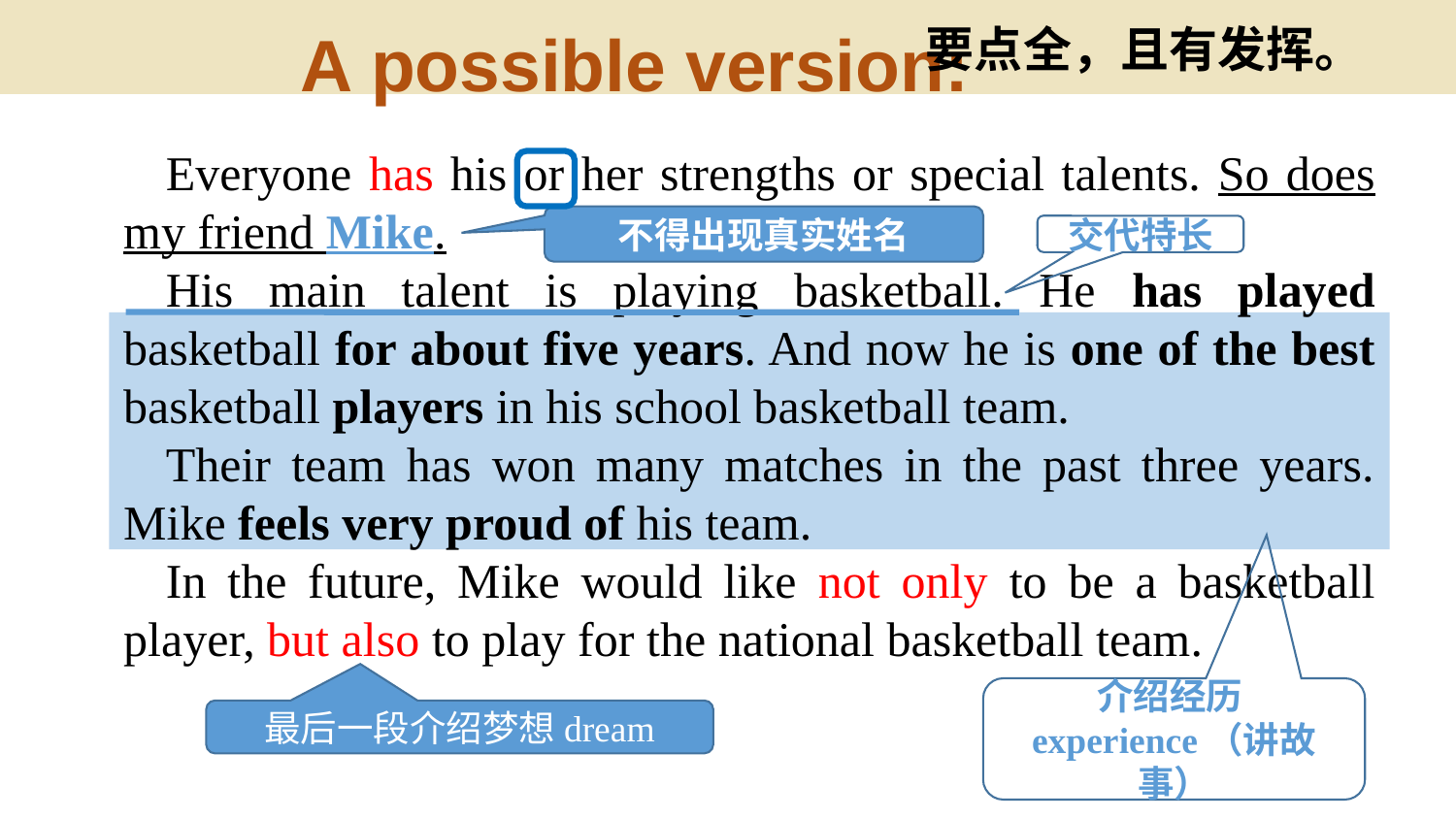

A possible version:
要点全，且有发挥。
Everyone has his or her strengths or special talents. So does my friend Mike.
His main talent is playing basketball. He has played basketball for about five years. And now he is one of the best basketball players in his school basketball team.
Their team has won many matches in the past three years. Mike feels very proud of his team.
In the future, Mike would like not only to be a basketball player, but also to play for the national basketball team.

不得出现真实姓名
交代特长

介绍经历experience（讲故事）
最后一段介绍梦想dream